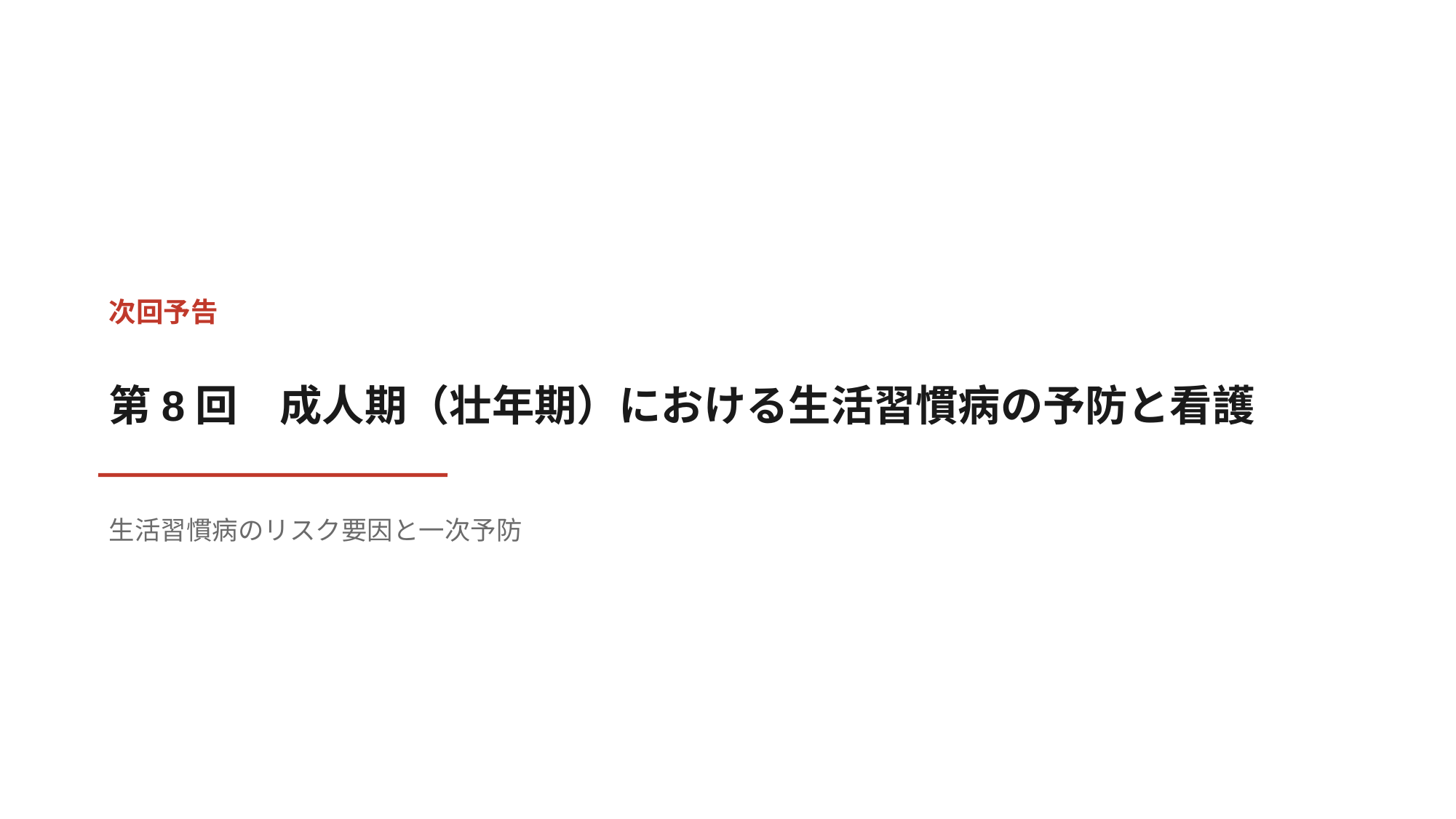

次回予告
第8回　成人期（壮年期）における生活習慣病の予防と看護

生活習慣病のリスク要因と一次予防